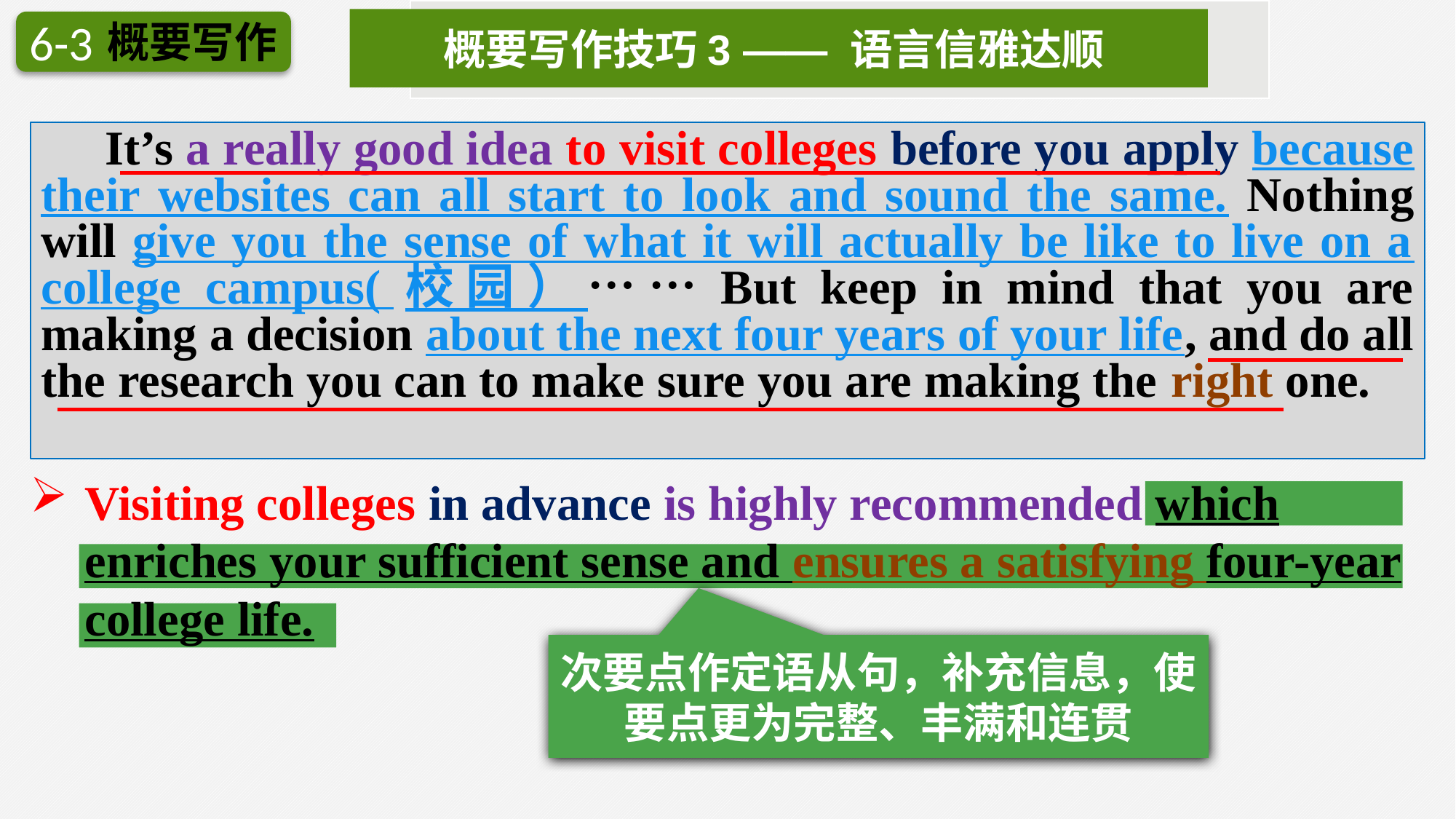

概要写作技巧3 —— 语言信雅达顺
概要写作
6-3
     It’s a really good idea to visit colleges before you apply because their websites can all start to look and sound the same. Nothing will give you the sense of what it will actually be like to live on a college campus(校园）……But keep in mind that you are making a decision about the next four years of your life, and do all the research you can to make sure you are making the right one.
Visiting colleges in advance is highly recommended which enriches your sufficient sense and ensures a satisfying four-year college life.

次要点作定语从句，补充信息，使要点更为完整、丰满和连贯